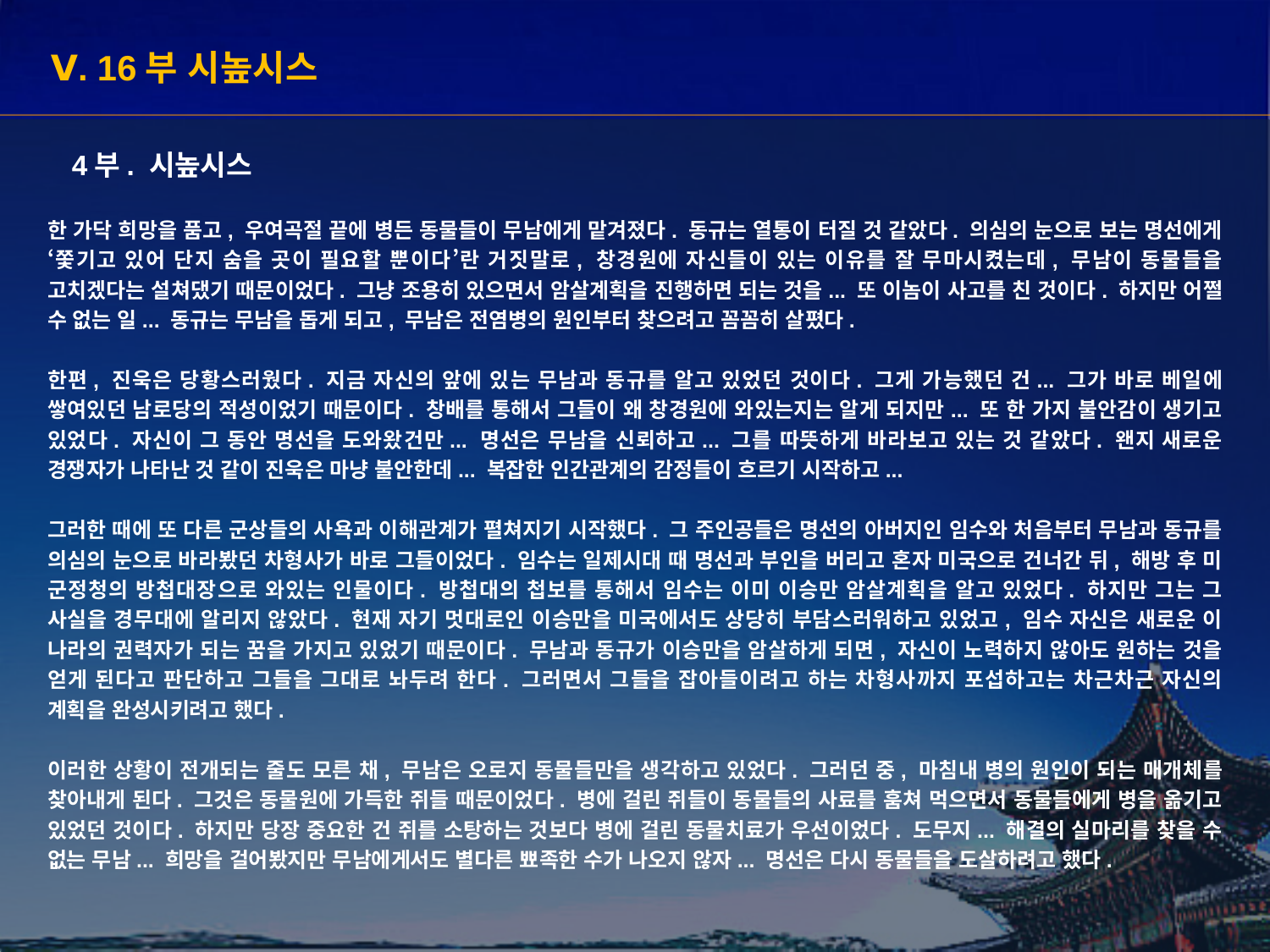

Ⅴ. 16부 시높시스

4부. 시높시스

한 가닥 희망을 품고, 우여곡절 끝에 병든 동물들이 무남에게 맡겨졌다. 동규는 열통이 터질 것 같았다. 의심의 눈으로 보는 명선에게 ‘쫓기고 있어 단지 숨을 곳이 필요할 뿐이다’란 거짓말로, 창경원에 자신들이 있는 이유를 잘 무마시켰는데, 무남이 동물들을 고치겠다는 설쳐댔기 때문이었다. 그냥 조용히 있으면서 암살계획을 진행하면 되는 것을... 또 이놈이 사고를 친 것이다. 하지만 어쩔 수 없는 일... 동규는 무남을 돕게 되고, 무남은 전염병의 원인부터 찾으려고 꼼꼼히 살폈다.

한편, 진욱은 당황스러웠다. 지금 자신의 앞에 있는 무남과 동규를 알고 있었던 것이다. 그게 가능했던 건... 그가 바로 베일에 쌓여있던 남로당의 적성이었기 때문이다. 창배를 통해서 그들이 왜 창경원에 와있는지는 알게 되지만... 또 한 가지 불안감이 생기고 있었다. 자신이 그 동안 명선을 도와왔건만... 명선은 무남을 신뢰하고... 그를 따뜻하게 바라보고 있는 것 같았다. 왠지 새로운 경쟁자가 나타난 것 같이 진욱은 마냥 불안한데... 복잡한 인간관계의 감정들이 흐르기 시작하고...

그러한 때에 또 다른 군상들의 사욕과 이해관계가 펼쳐지기 시작했다. 그 주인공들은 명선의 아버지인 임수와 처음부터 무남과 동규를 의심의 눈으로 바라봤던 차형사가 바로 그들이었다. 임수는 일제시대 때 명선과 부인을 버리고 혼자 미국으로 건너간 뒤, 해방 후 미 군정청의 방첩대장으로 와있는 인물이다. 방첩대의 첩보를 통해서 임수는 이미 이승만 암살계획을 알고 있었다. 하지만 그는 그 사실을 경무대에 알리지 않았다. 현재 자기 멋대로인 이승만을 미국에서도 상당히 부담스러워하고 있었고, 임수 자신은 새로운 이 나라의 권력자가 되는 꿈을 가지고 있었기 때문이다. 무남과 동규가 이승만을 암살하게 되면, 자신이 노력하지 않아도 원하는 것을 얻게 된다고 판단하고 그들을 그대로 놔두려 한다. 그러면서 그들을 잡아들이려고 하는 차형사까지 포섭하고는 차근차근 자신의 계획을 완성시키려고 했다.

이러한 상황이 전개되는 줄도 모른 채, 무남은 오로지 동물들만을 생각하고 있었다. 그러던 중, 마침내 병의 원인이 되는 매개체를 찾아내게 된다. 그것은 동물원에 가득한 쥐들 때문이었다. 병에 걸린 쥐들이 동물들의 사료를 훔쳐 먹으면서 동물들에게 병을 옮기고 있었던 것이다. 하지만 당장 중요한 건 쥐를 소탕하는 것보다 병에 걸린 동물치료가 우선이었다. 도무지... 해결의 실마리를 찾을 수 없는 무남... 희망을 걸어봤지만 무남에게서도 별다른 뾰족한 수가 나오지 않자... 명선은 다시 동물들을 도살하려고 했다.